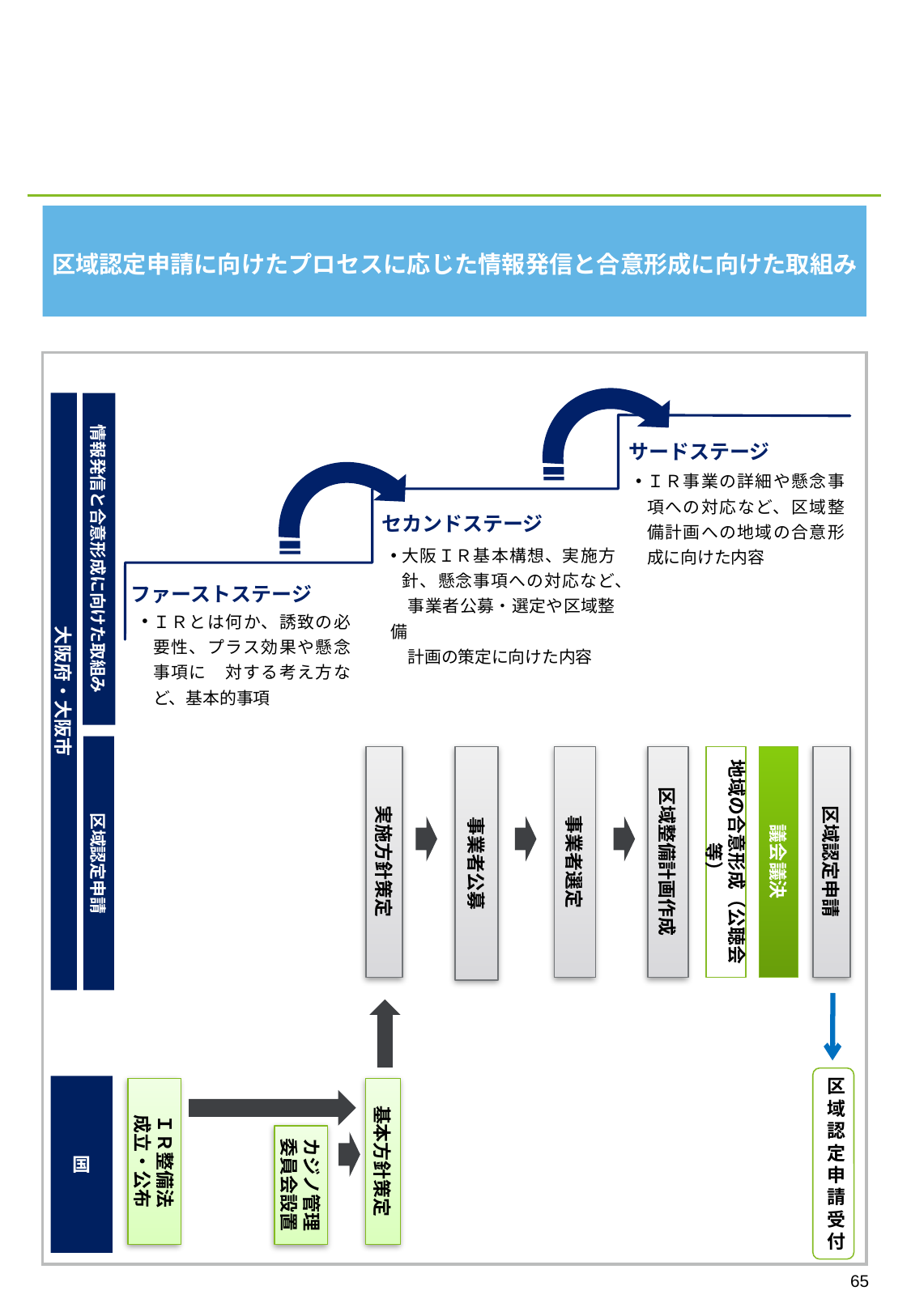

#

区域認定申請に向けたプロセスに応じた情報発信と合意形成に向けた取組み

サードステージ

ＩＲ事業の詳細や懸念事項への対応など、区域整備計画への地域の合意形成に向けた内容
セカンドステージ
大阪ＩＲ基本構想、実施方針、懸念事項への対応など、
　事業者公募・選定や区域整備
　計画の策定に向けた内容
ファーストステージ
ＩＲとは何か、誘致の必要性、プラス効果や懸念事項に　対する考え方など、基本的事項
大阪府・大阪市
情報発信と合意形成に向けた取組み
区域認定申請
議会議決
区域認定申請
実施方針策定
事業者公募
事業者選定
区域整備計画作成
地域の合意形成（公聴会等）

区域認定申請受付
国
ＩＲ整備法
成立・公布
基本方針策定
カジノ管理
委員会設置

65